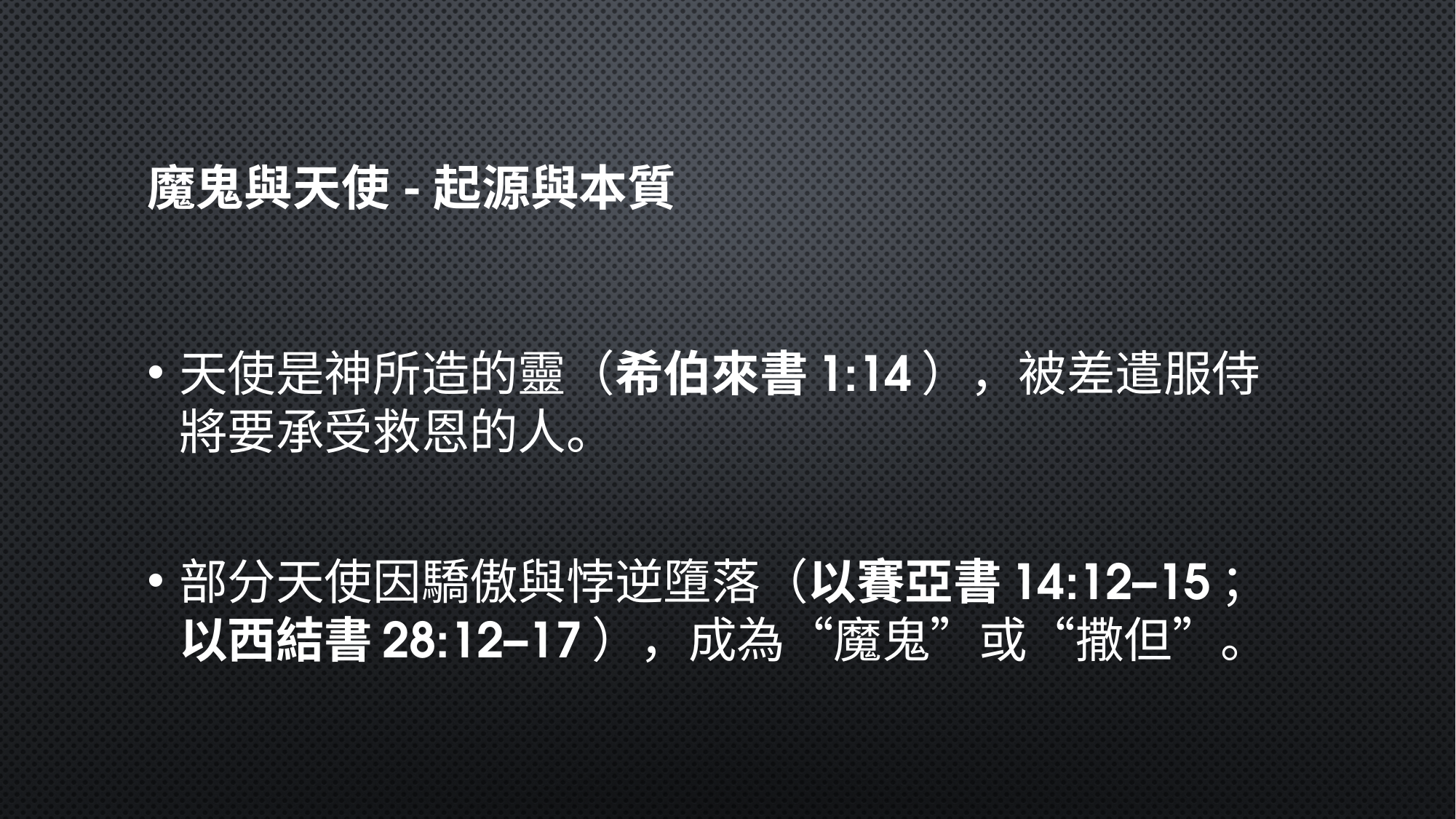

# 魔鬼與天使-起源與本質
天使是神所造的靈（希伯來書1:14），被差遣服侍將要承受救恩的人。

部分天使因驕傲與悖逆墮落（以賽亞書14:12–15；以西結書28:12–17），成為“魔鬼”或“撒但”。